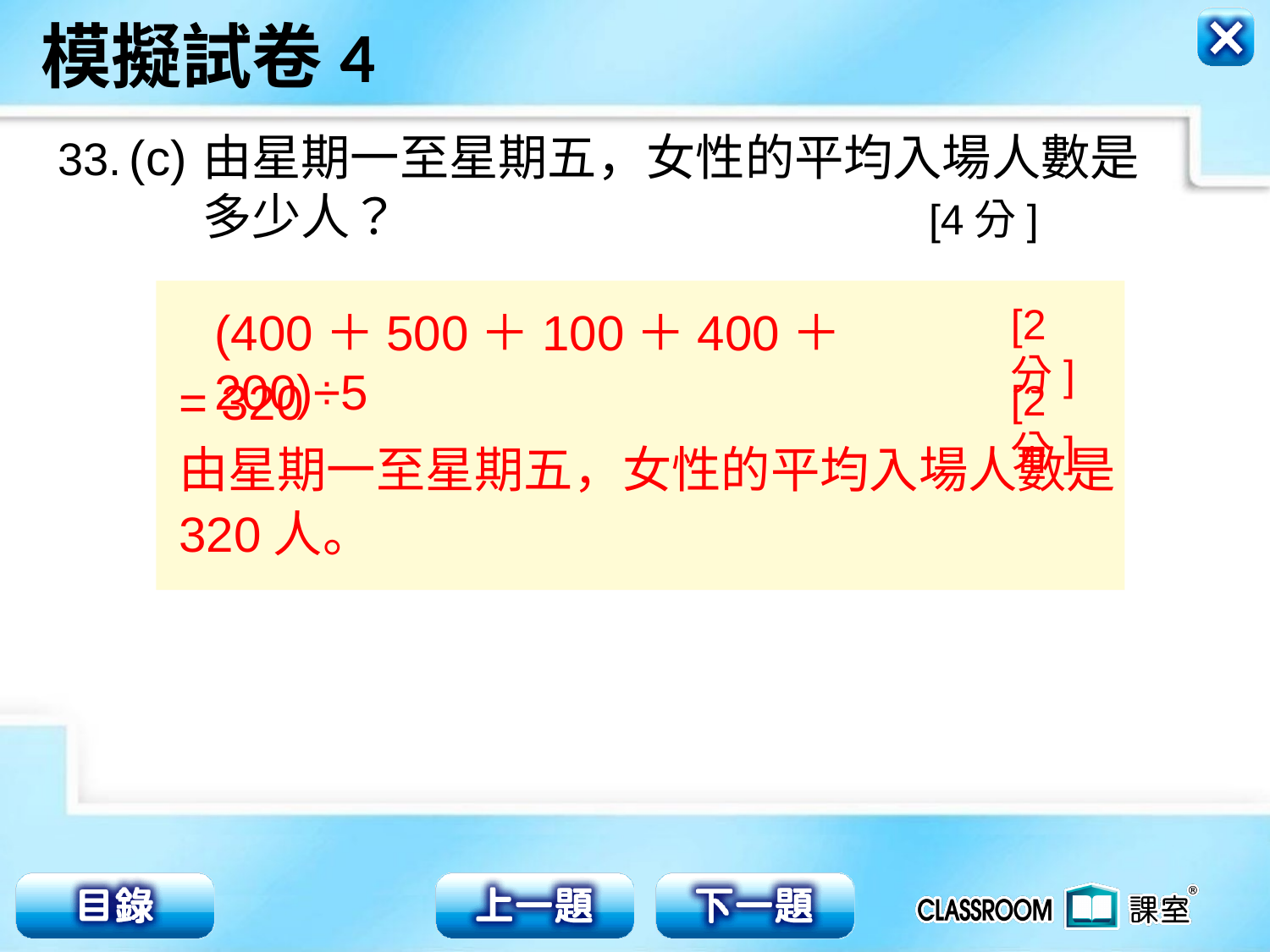

(c)
由星期一至星期五，女性的平均入場人數是多少人？                                               [4分]
33.

[2分]
(400＋500＋100＋400＋200)÷5
= 320
[2分]
由星期一至星期五，女性的平均入場人數是
320人。